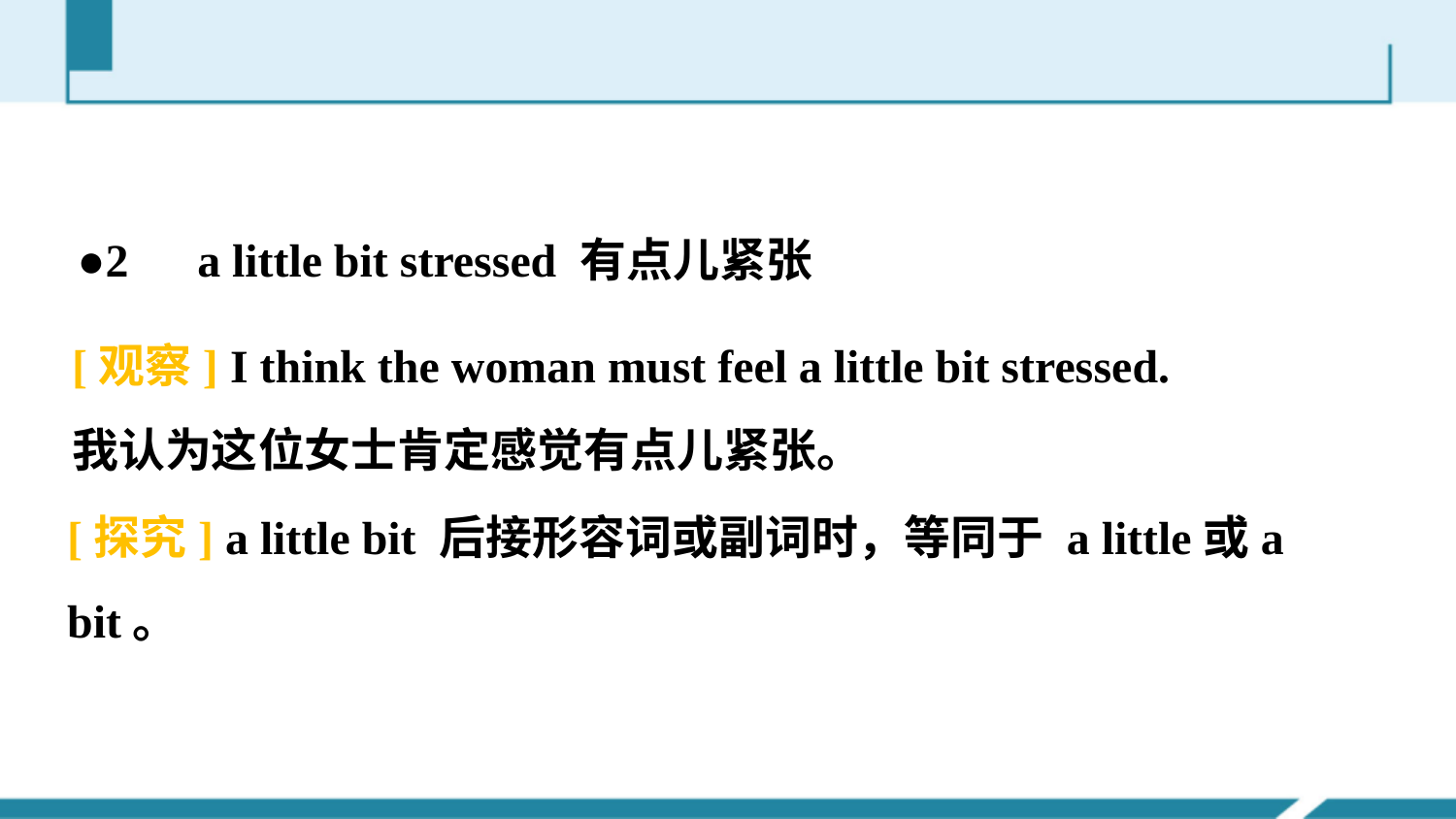

●2　a little bit stressed 有点儿紧张
[观察] I think the woman must feel a little bit stressed.
我认为这位女士肯定感觉有点儿紧张。
[探究] a little bit 后接形容词或副词时，等同于 a little或a bit。